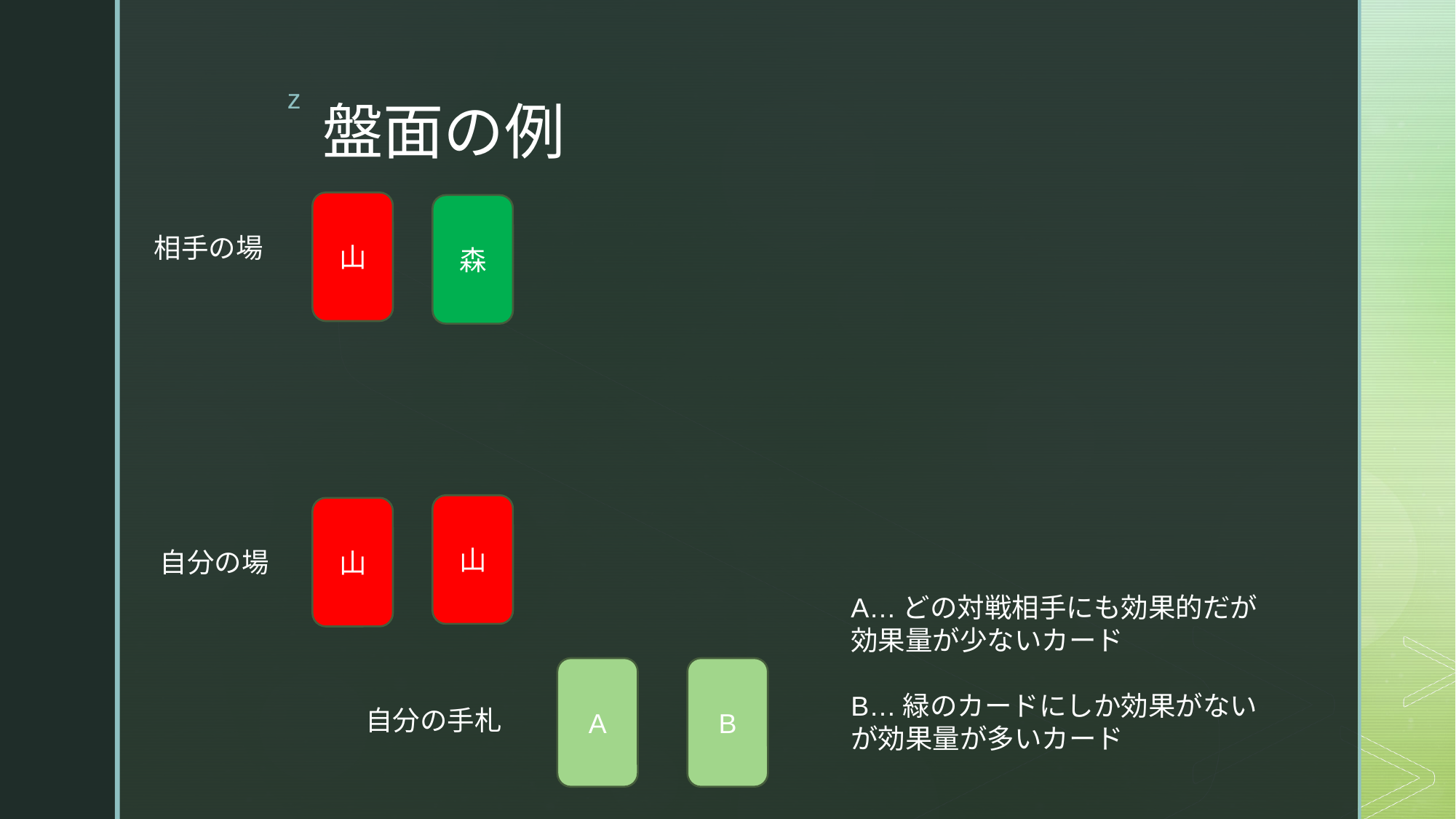

# 盤面の例
山
森
相手の場

山
山
自分の場
A…どの対戦相手にも効果的だが効果量が少ないカード

B…緑のカードにしか効果がないが効果量が多いカード

B
A
自分の手札